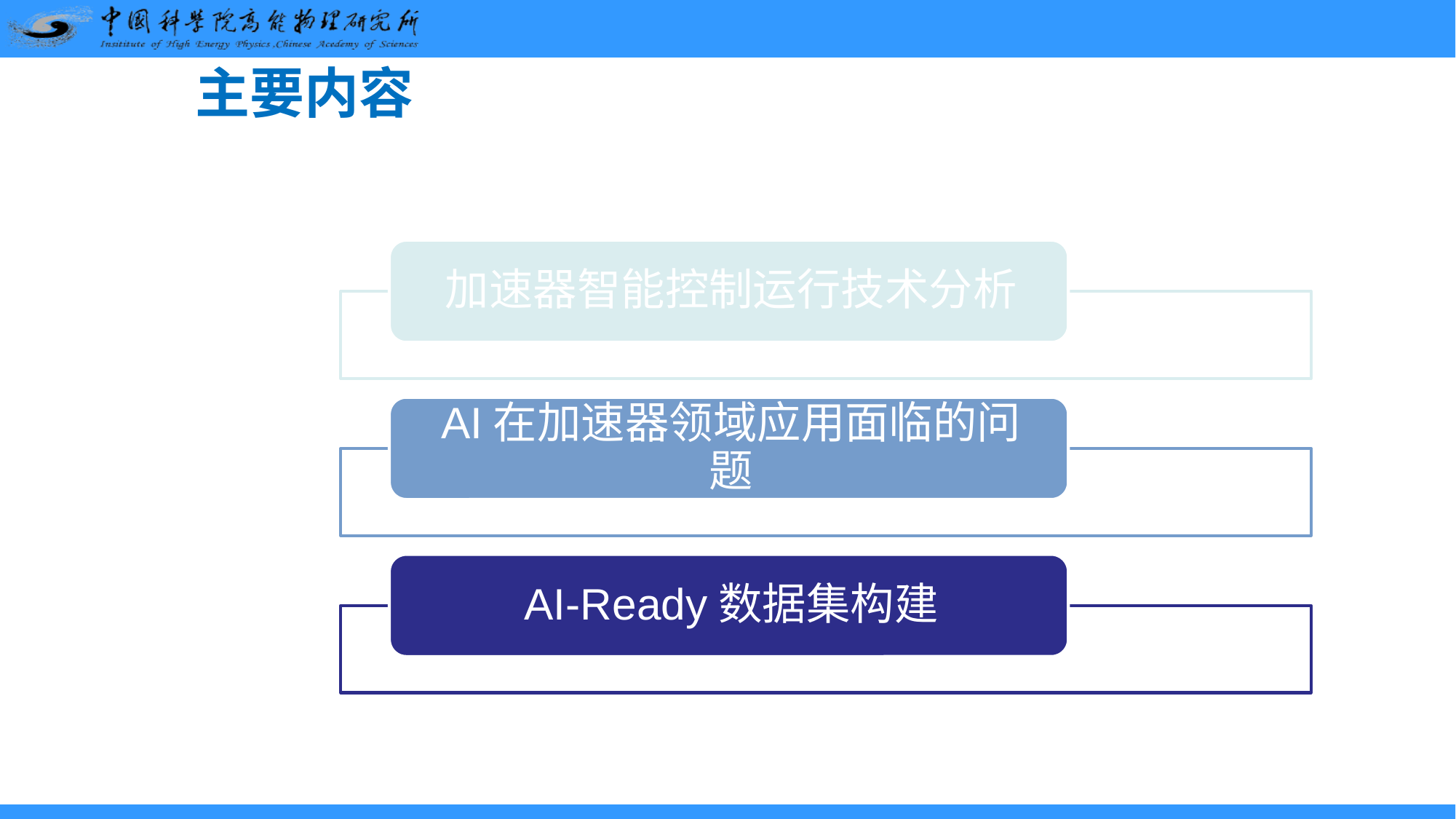

# 主要内容
加速器智能控制运行技术分析
AI在加速器领域应用面临的问题
AI-Ready数据集构建